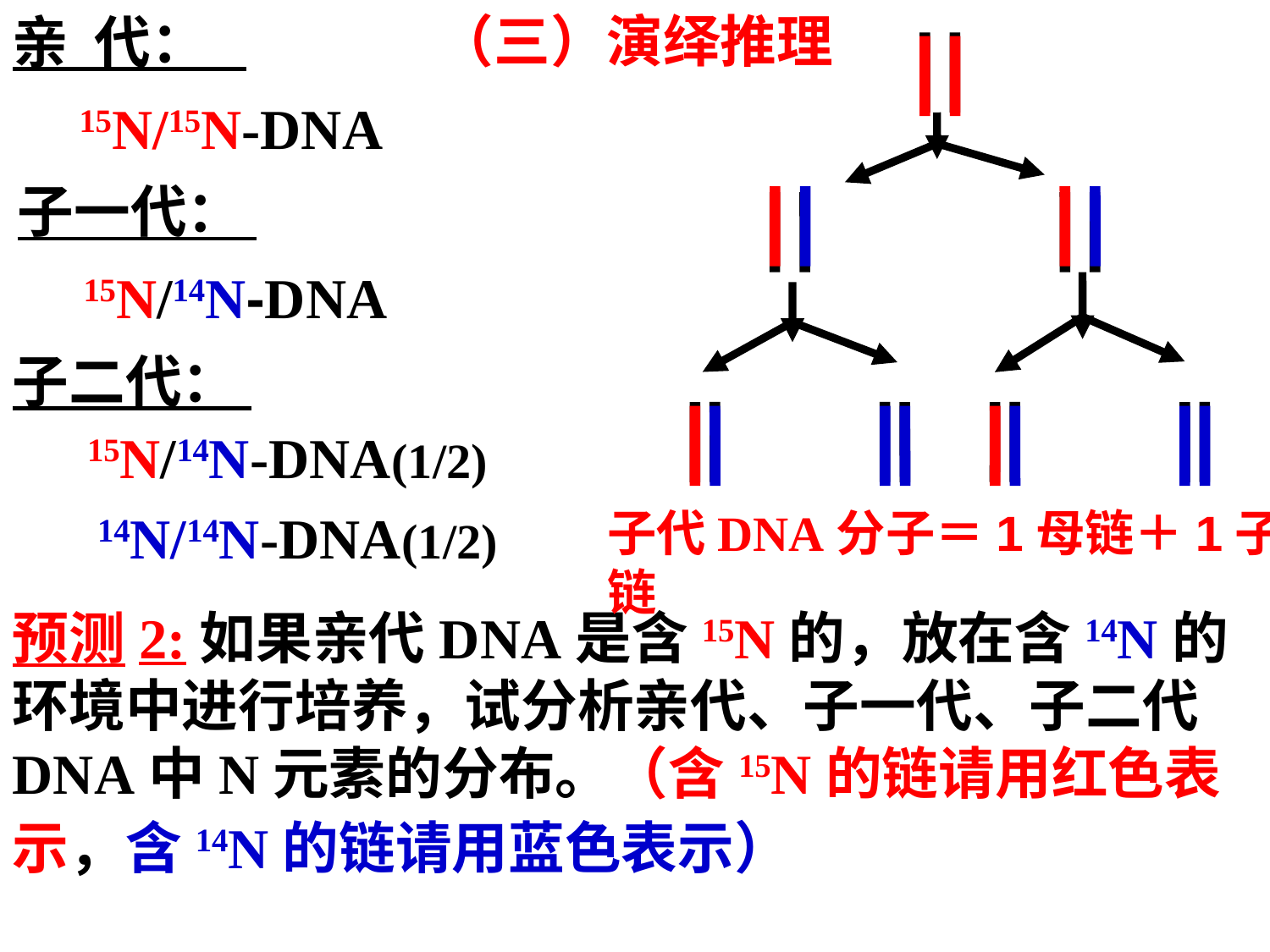

亲  代：
子一代：
子二代：
（三）演绎推理

15N/15N-DNA

15N/14N-DNA

15N/14N-DNA(1/2)
14N/14N-DNA(1/2)
子代DNA分子＝1母链＋1子链
预测2:如果亲代DNA是含15N的，放在含14N的环境中进行培养，试分析亲代、子一代、子二代DNA中N元素的分布。（含15N的链请用红色表示，含14N的链请用蓝色表示）